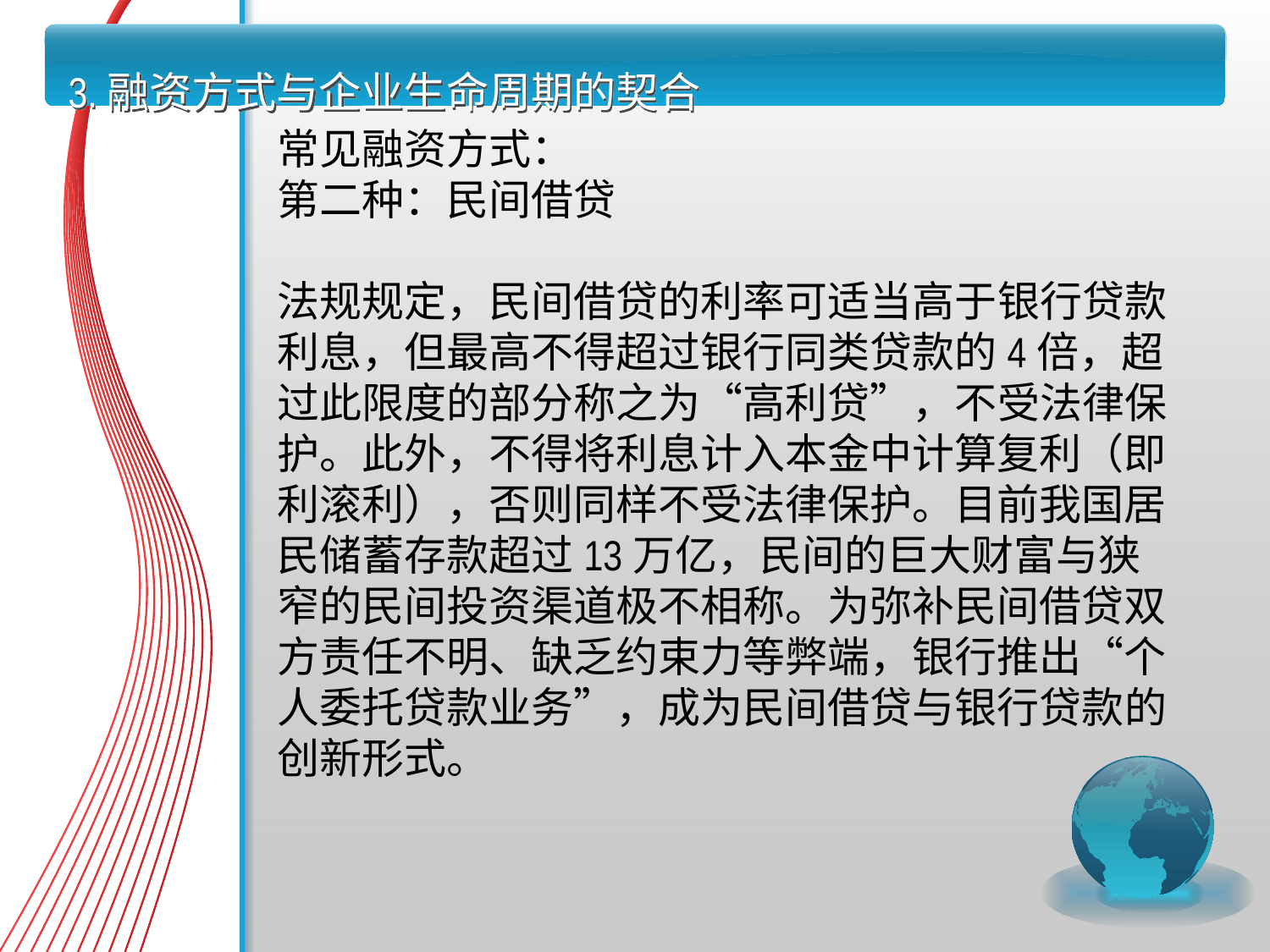

# 3.融资方式与企业生命周期的契合
常见融资方式：
第二种：民间借贷

法规规定，民间借贷的利率可适当高于银行贷款利息，但最高不得超过银行同类贷款的4倍，超过此限度的部分称之为“高利贷”，不受法律保护。此外，不得将利息计入本金中计算复利（即利滚利），否则同样不受法律保护。目前我国居民储蓄存款超过13万亿，民间的巨大财富与狭窄的民间投资渠道极不相称。为弥补民间借贷双方责任不明、缺乏约束力等弊端，银行推出“个人委托贷款业务”，成为民间借贷与银行贷款的创新形式。